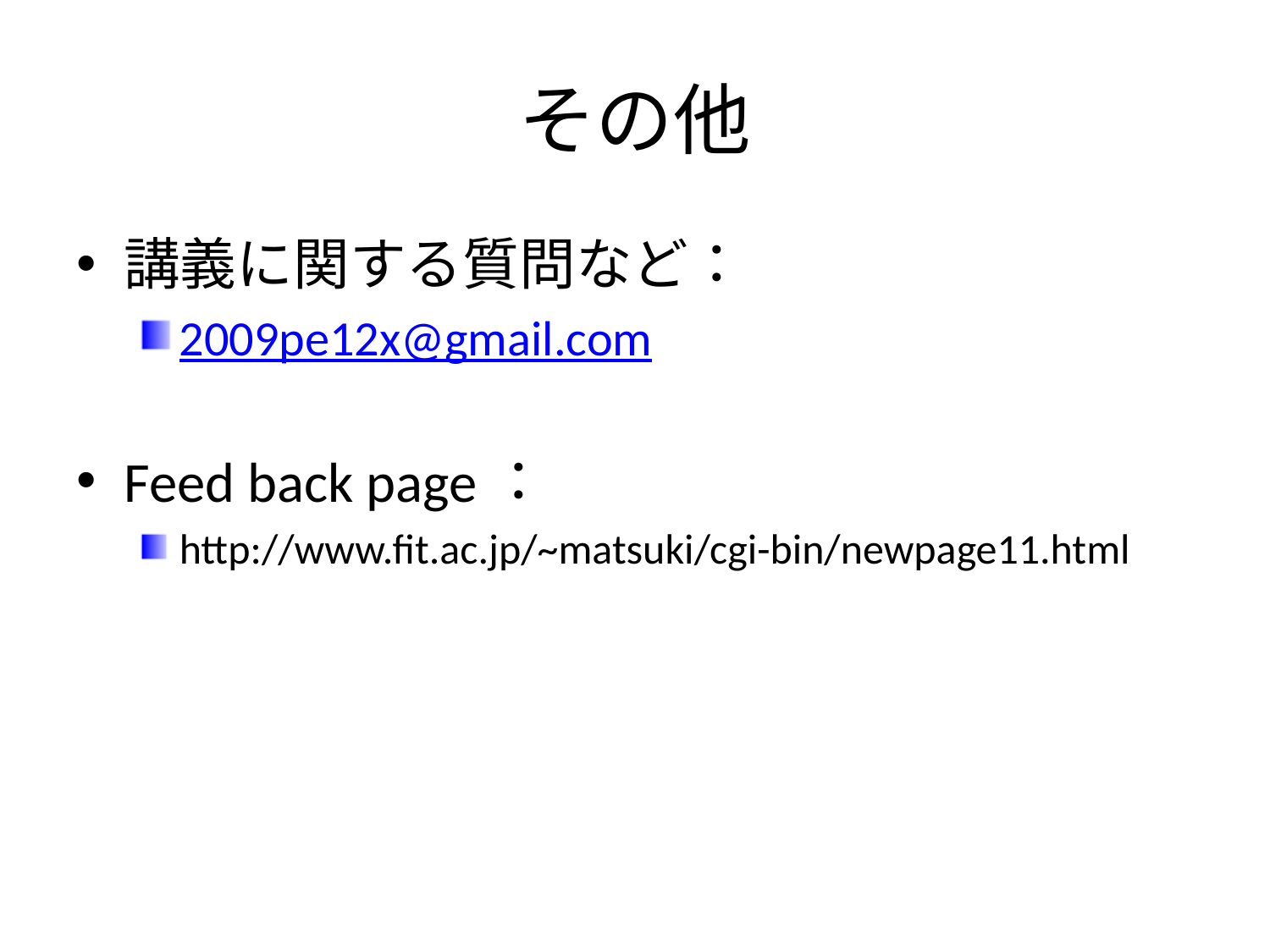

# その他
講義に関する質問など：
2009pe12x@gmail.com

Feed back page：
http://www.fit.ac.jp/~matsuki/cgi-bin/newpage11.html